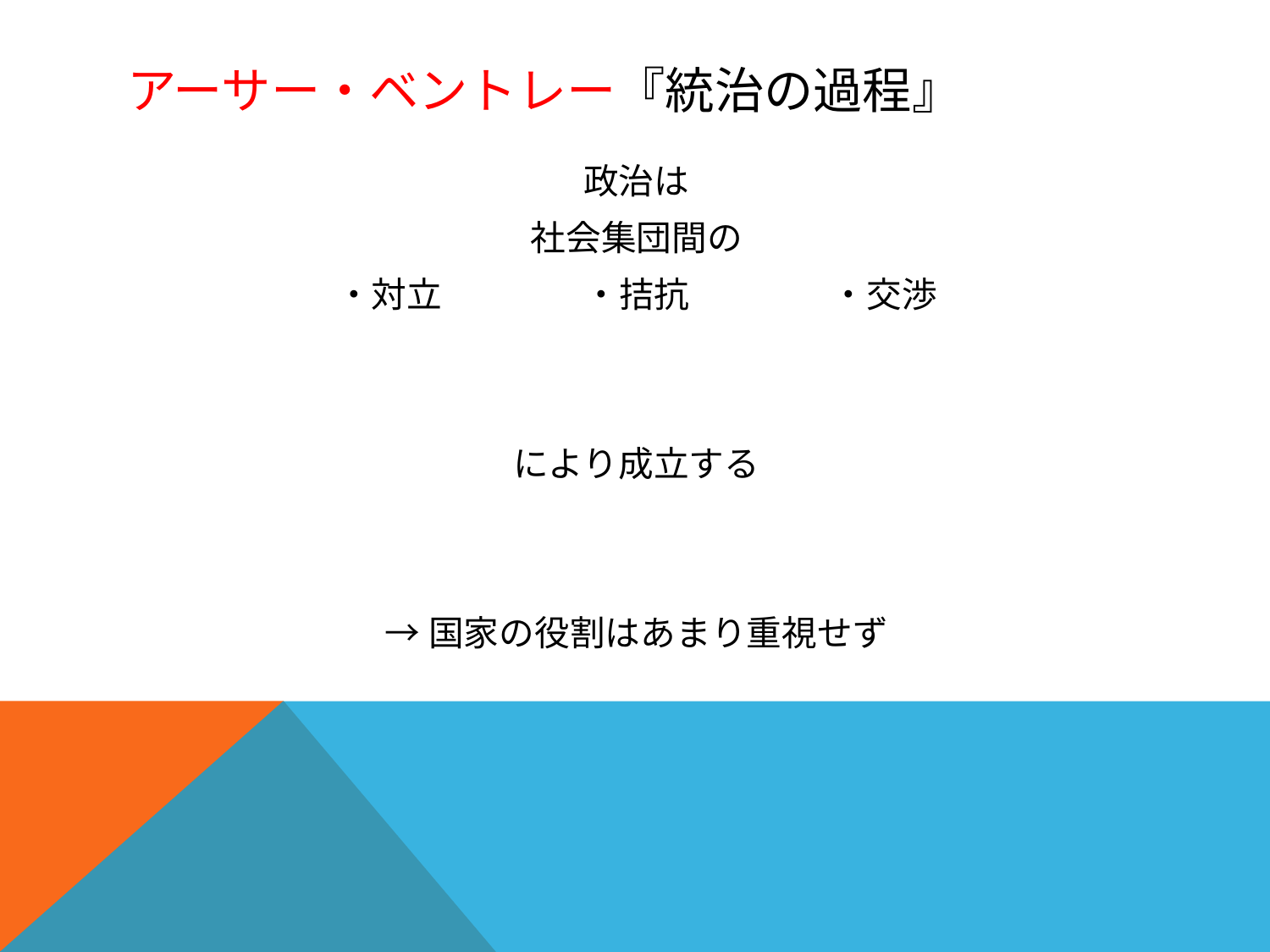

# アーサー・ベントレー『統治の過程』
政治は
社会集団間の
・対立　　　　・拮抗　　　　・交渉

により成立する

→国家の役割はあまり重視せず